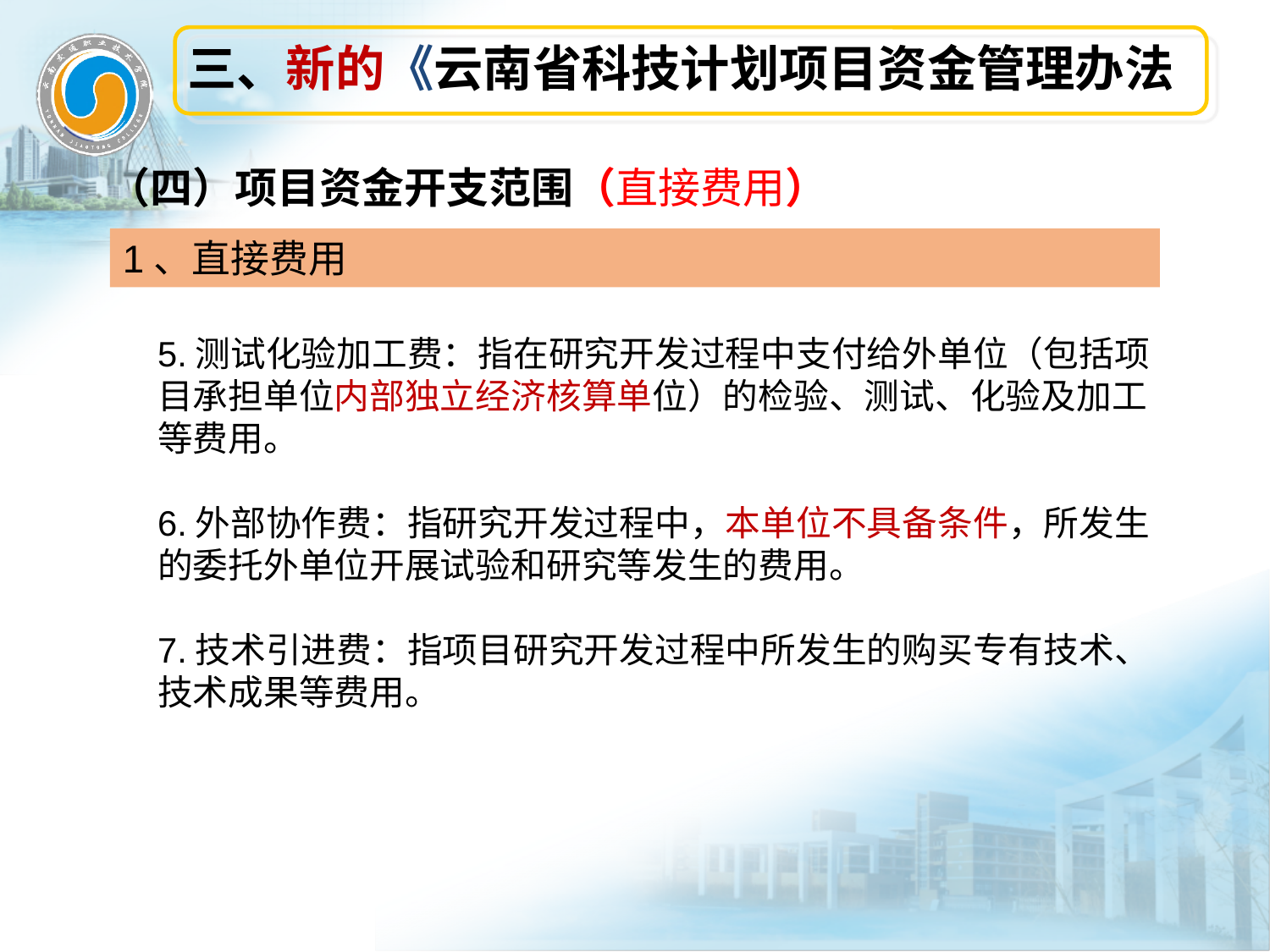

三、新的《云南省科技计划项目资金管理办法

（四）项目资金开支范围（直接费用）
1、直接费用
5.测试化验加工费：指在研究开发过程中支付给外单位（包括项目承担单位内部独立经济核算单位）的检验、测试、化验及加工等费用。

6.外部协作费：指研究开发过程中，本单位不具备条件，所发生的委托外单位开展试验和研究等发生的费用。

7.技术引进费：指项目研究开发过程中所发生的购买专有技术、技术成果等费用。